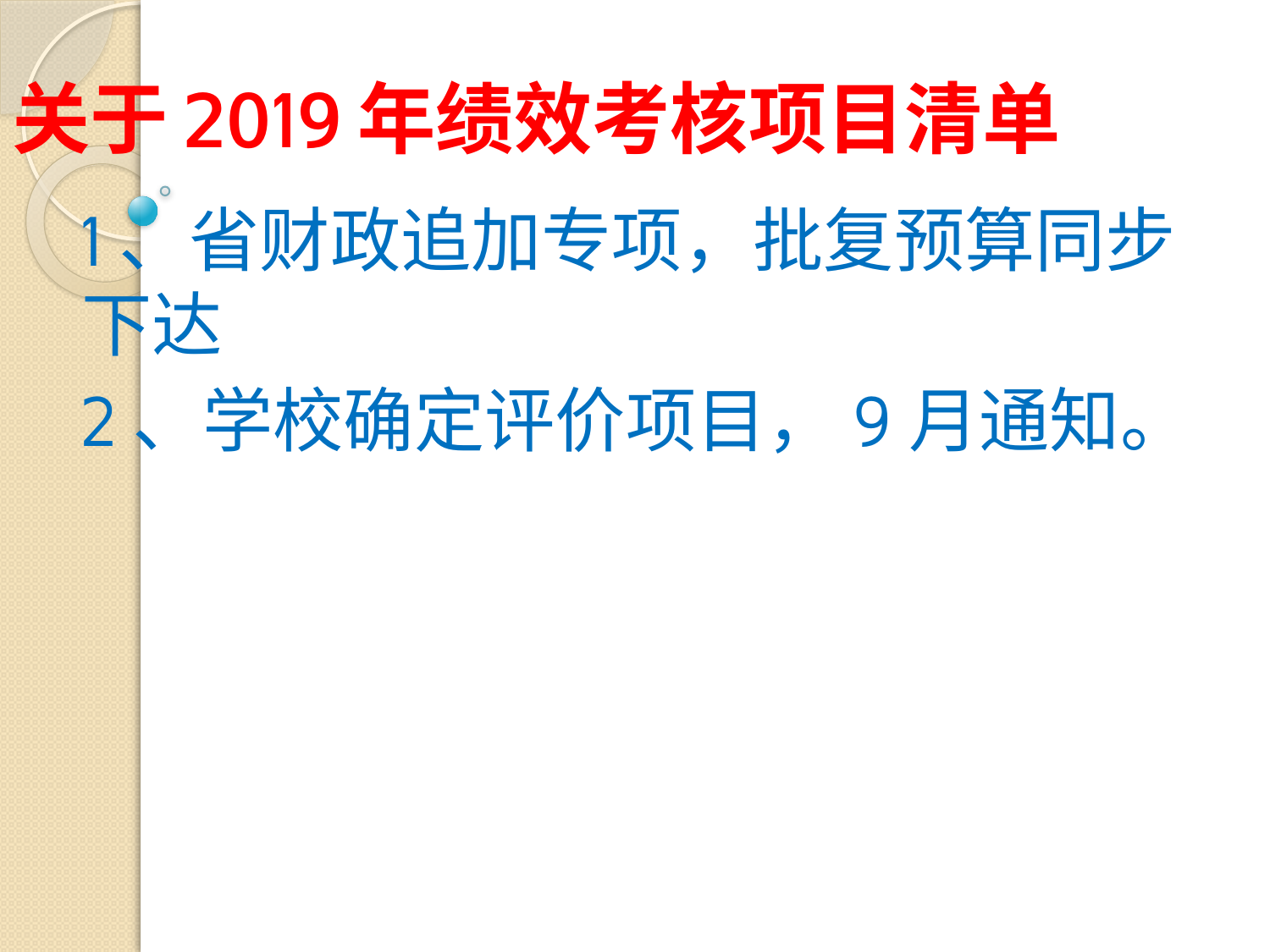

# 关于2019年绩效考核项目清单
1、省财政追加专项，批复预算同步下达
2、学校确定评价项目，9月通知。